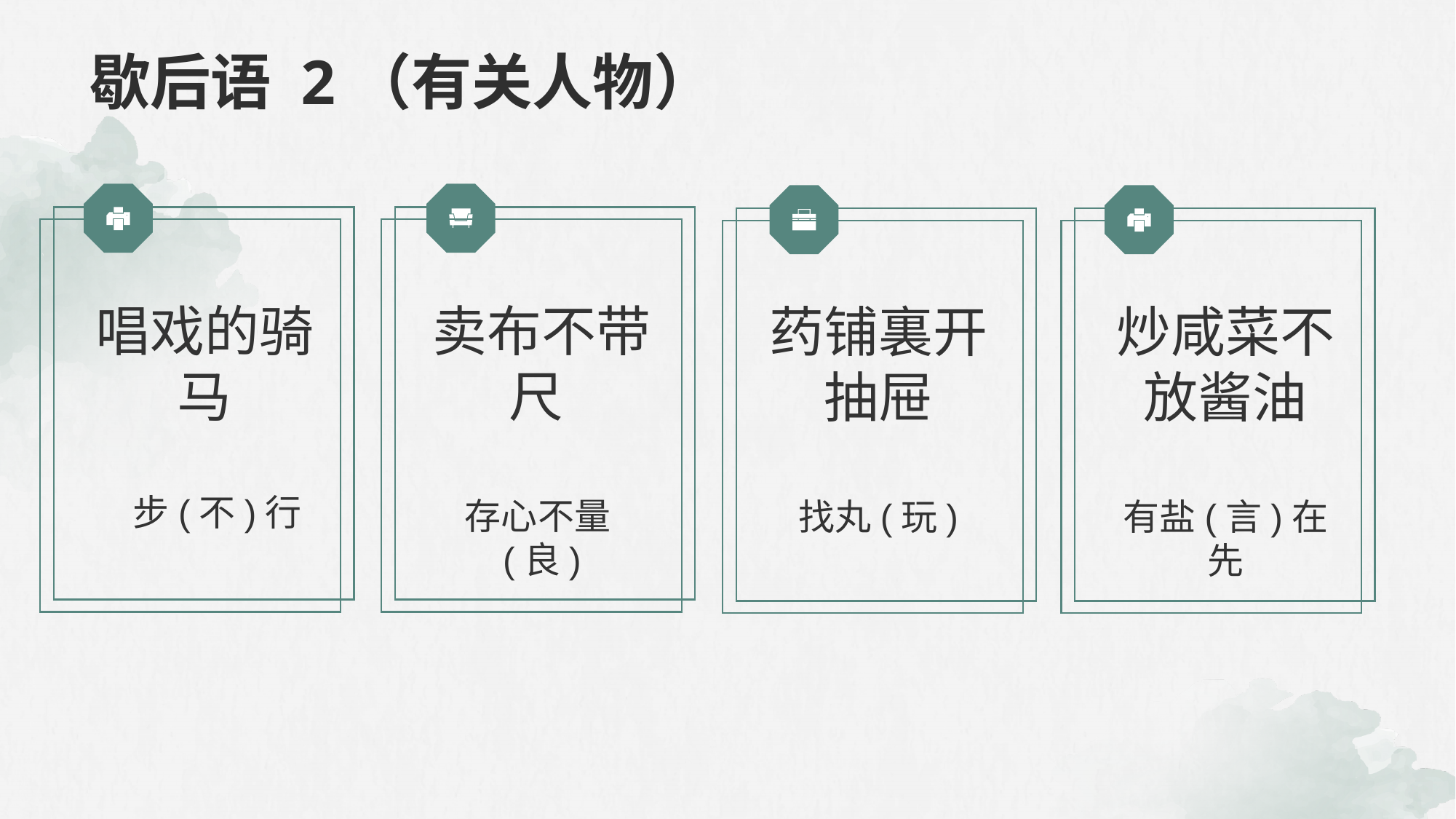

# 歇后语 2（有关人物）

唱戏的骑马

 步(不)行
卖布不带尺

存心不量(良)
药铺裏开抽屉

找丸(玩)
炒咸菜不放酱油

有盐(言)在先